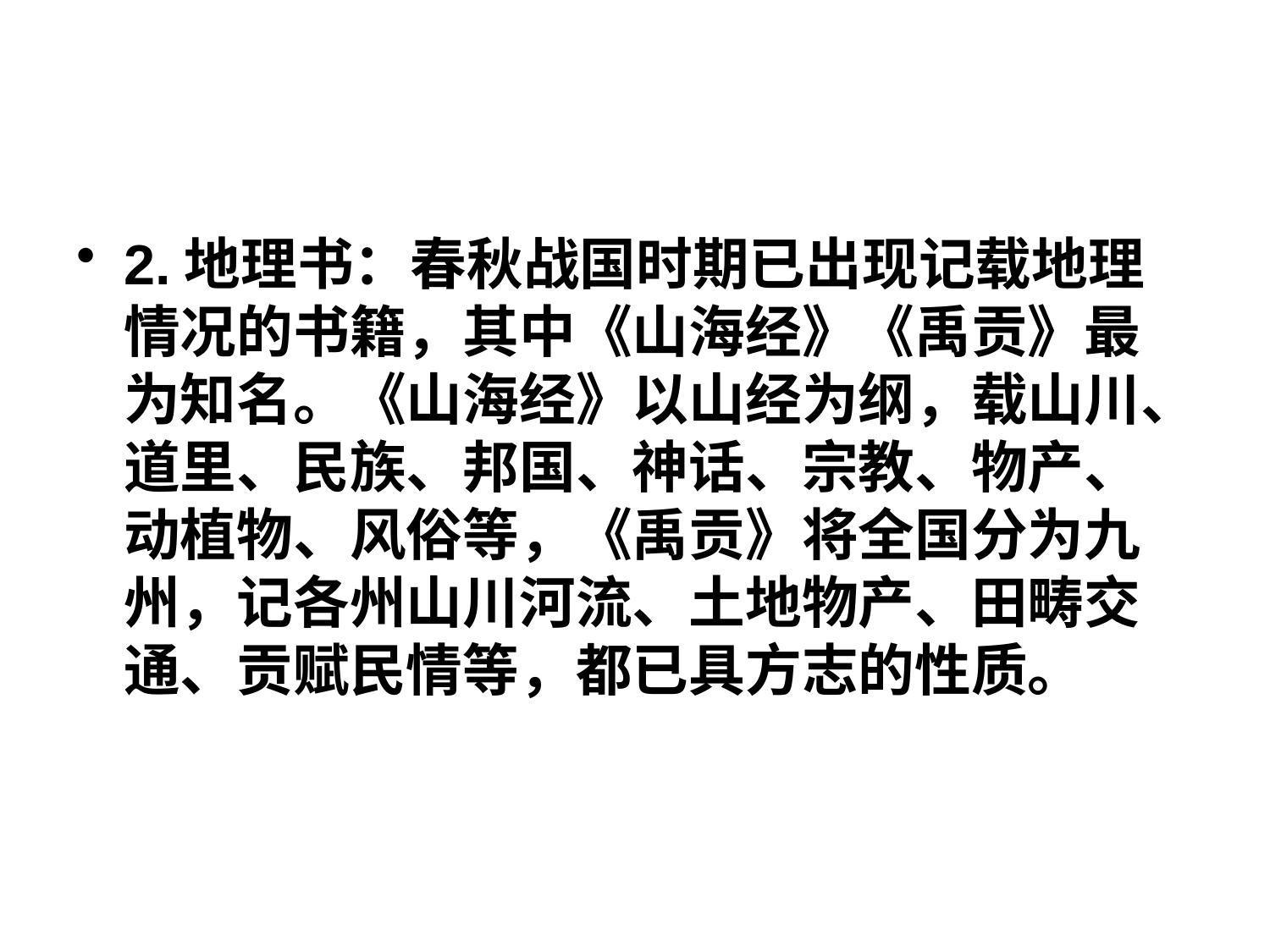

2.地理书：春秋战国时期已出现记载地理情况的书籍，其中《山海经》《禹贡》最为知名。《山海经》以山经为纲，载山川、道里、民族、邦国、神话、宗教、物产、动植物、风俗等，《禹贡》将全国分为九州，记各州山川河流、土地物产、田畴交通、贡赋民情等，都已具方志的性质。